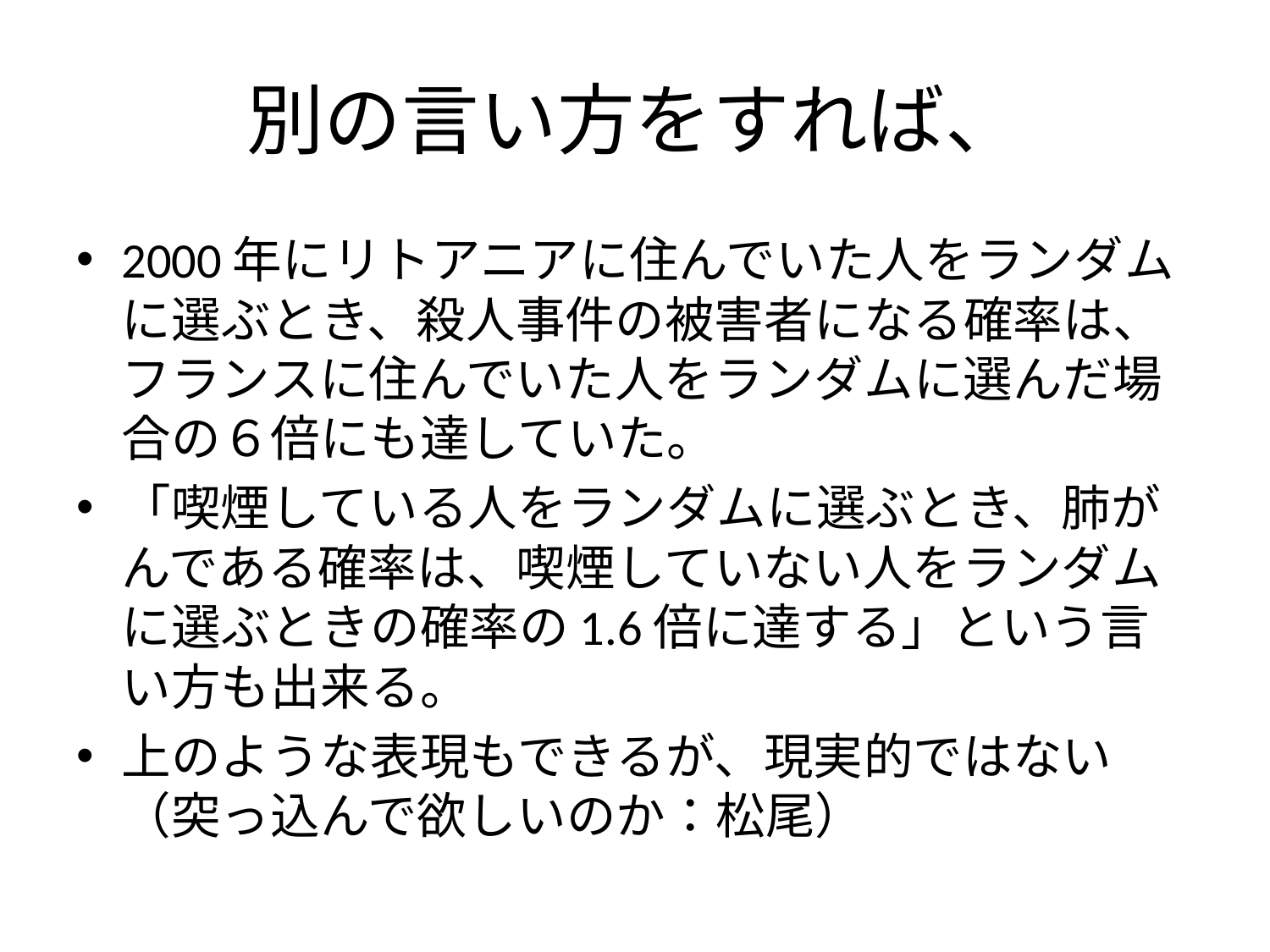

# 別の言い方をすれば、
2000年にリトアニアに住んでいた人をランダムに選ぶとき、殺人事件の被害者になる確率は、フランスに住んでいた人をランダムに選んだ場合の６倍にも達していた。
「喫煙している人をランダムに選ぶとき、肺がんである確率は、喫煙していない人をランダムに選ぶときの確率の1.6倍に達する」という言い方も出来る。
上のような表現もできるが、現実的ではない（突っ込んで欲しいのか：松尾）